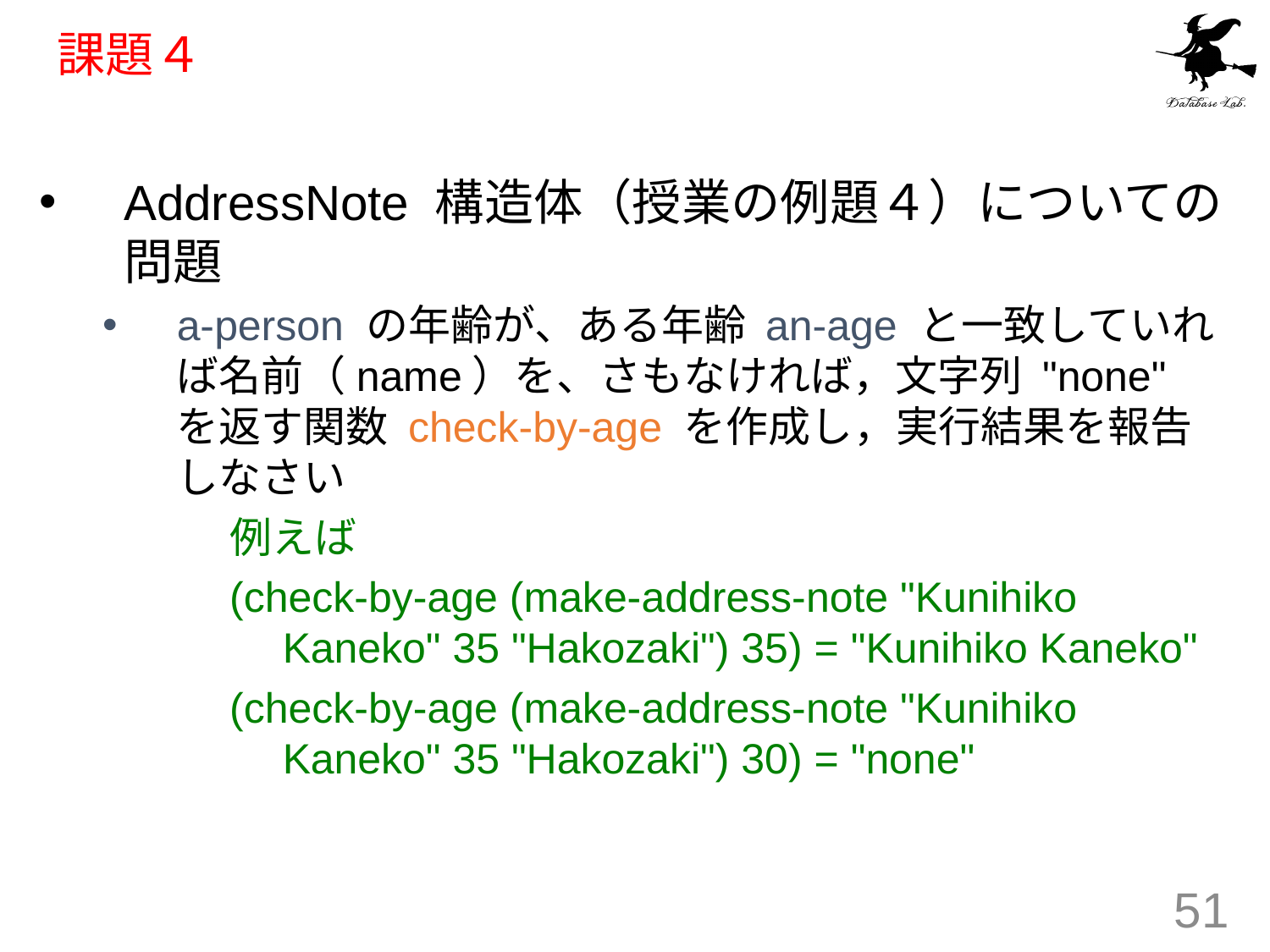

# 課題４
AddressNote 構造体（授業の例題４）についての問題
a-person の年齢が、ある年齢 an-age と一致していれば名前（name）を、さもなければ，文字列 "none" を返す関数 check-by-age を作成し，実行結果を報告しなさい
例えば
(check-by-age (make-address-note "Kunihiko Kaneko" 35 "Hakozaki") 35) = "Kunihiko Kaneko"
(check-by-age (make-address-note "Kunihiko Kaneko" 35 "Hakozaki") 30) = "none"
51